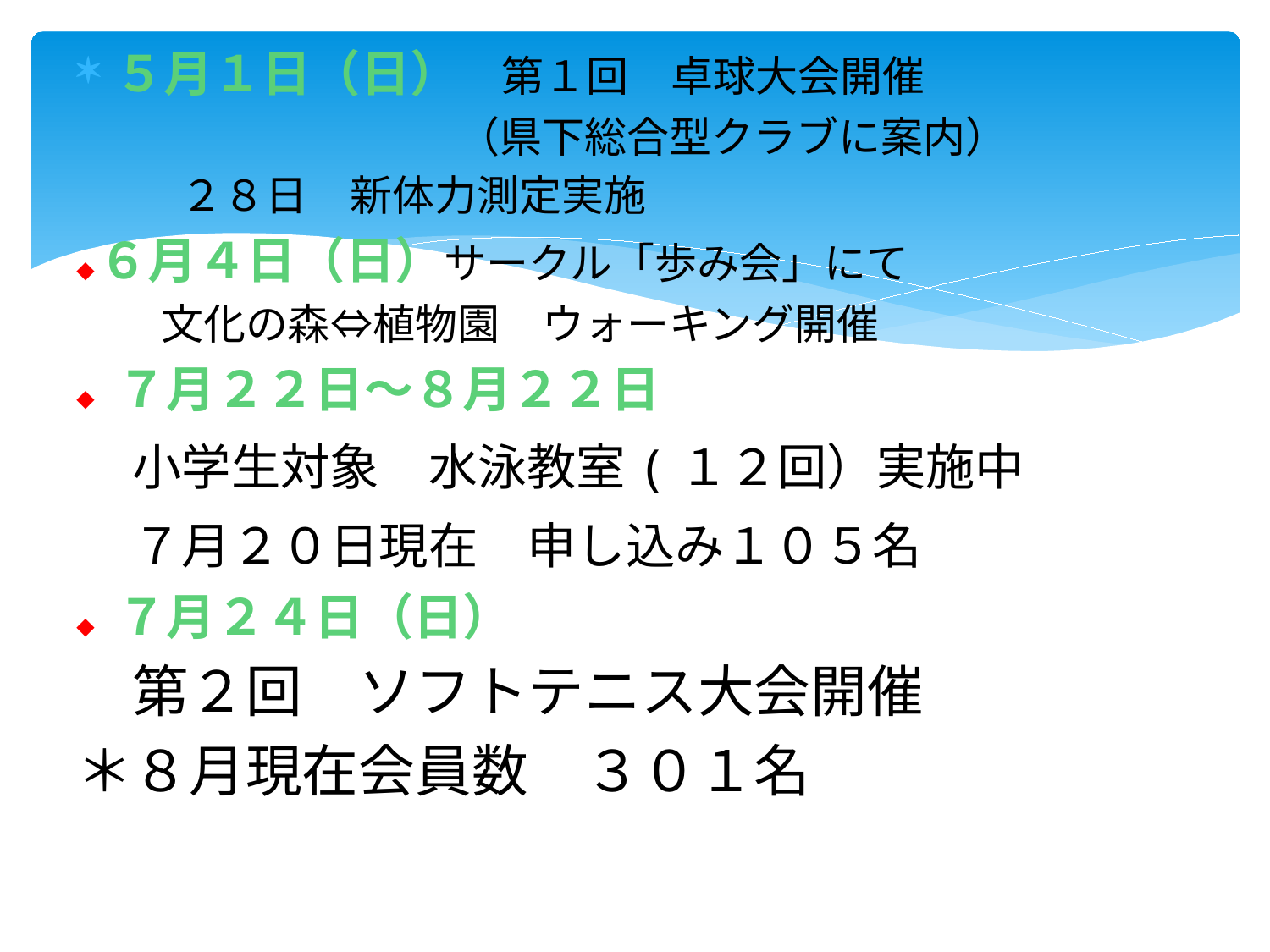

５月１日（日）　第１回　卓球大会開催
　　　　　　　　　（県下総合型クラブに案内）
 　　２８日　新体力測定実施
◆６月４日（日）サークル「歩み会」にて
　　文化の森⇔植物園　ウォーキング開催
◆　７月２２日～８月２２日
　小学生対象　水泳教室(１２回）実施中
　７月２０日現在　申し込み１０５名
◆　７月２４日（日）
　第２回　ソフトテニス大会開催
＊８月現在会員数　３０１名